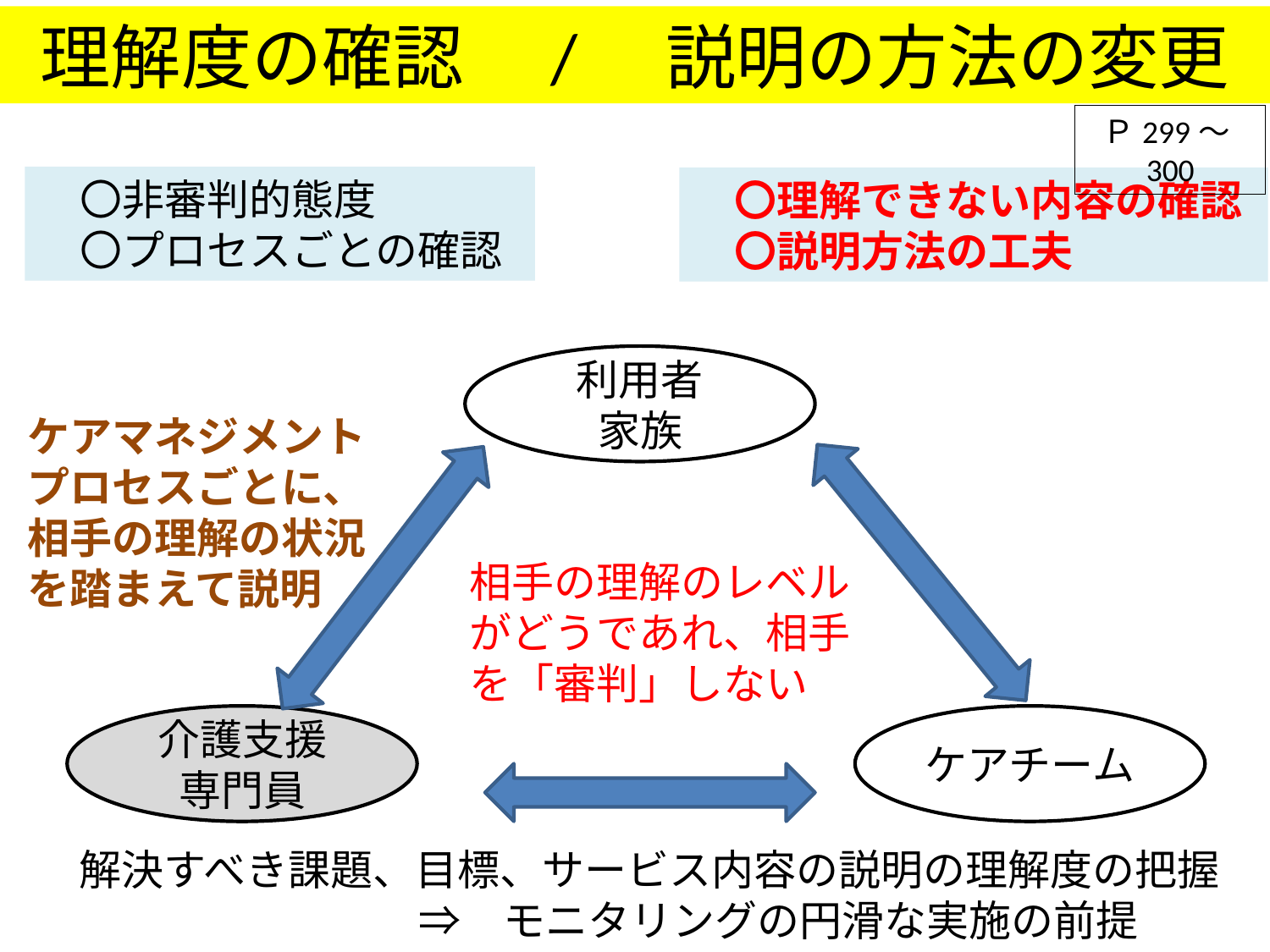

理解度の確認　/　説明の方法の変更
Ｐ299～300
　〇非審判的態度
　〇プロセスごとの確認
　〇理解できない内容の確認
　〇説明方法の工夫
利用者
家族

介護支援
専門員
ケアチーム

ケアマネジメントプロセスごとに、相手の理解の状況を踏まえて説明
相手の理解のレベルがどうであれ、相手を「審判」しない
解決すべき課題、目標、サービス内容の説明の理解度の把握
　　　　　　　　⇒　モニタリングの円滑な実施の前提